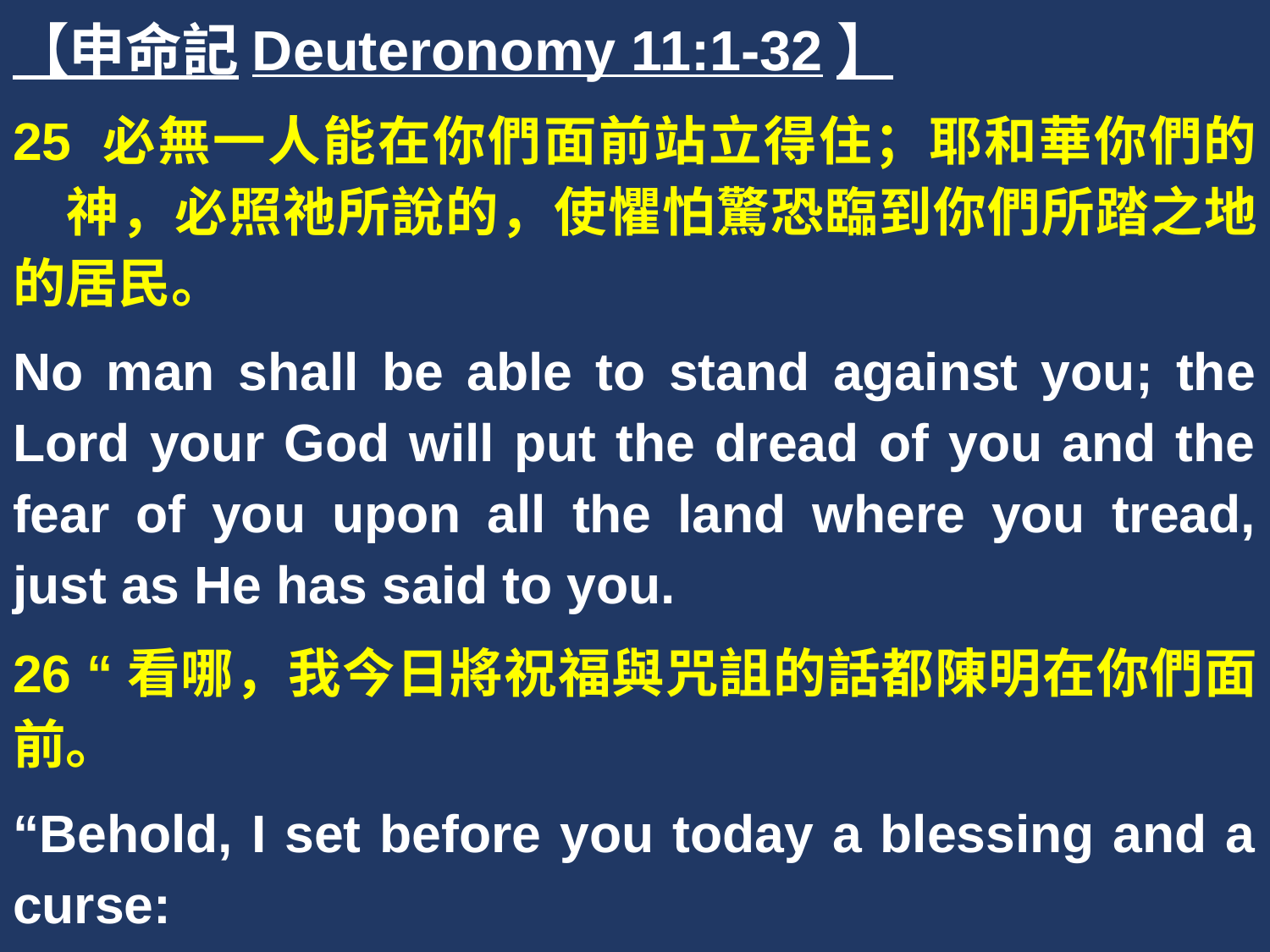

【申命記Deuteronomy 11:1-32】
25 必無一人能在你們面前站立得住；耶和華你們的　神，必照祂所說的，使懼怕驚恐臨到你們所踏之地的居民。
No man shall be able to stand against you; the Lord your God will put the dread of you and the fear of you upon all the land where you tread, just as He has said to you.
26 “看哪，我今日將祝福與咒詛的話都陳明在你們面前。
“Behold, I set before you today a blessing and a curse: